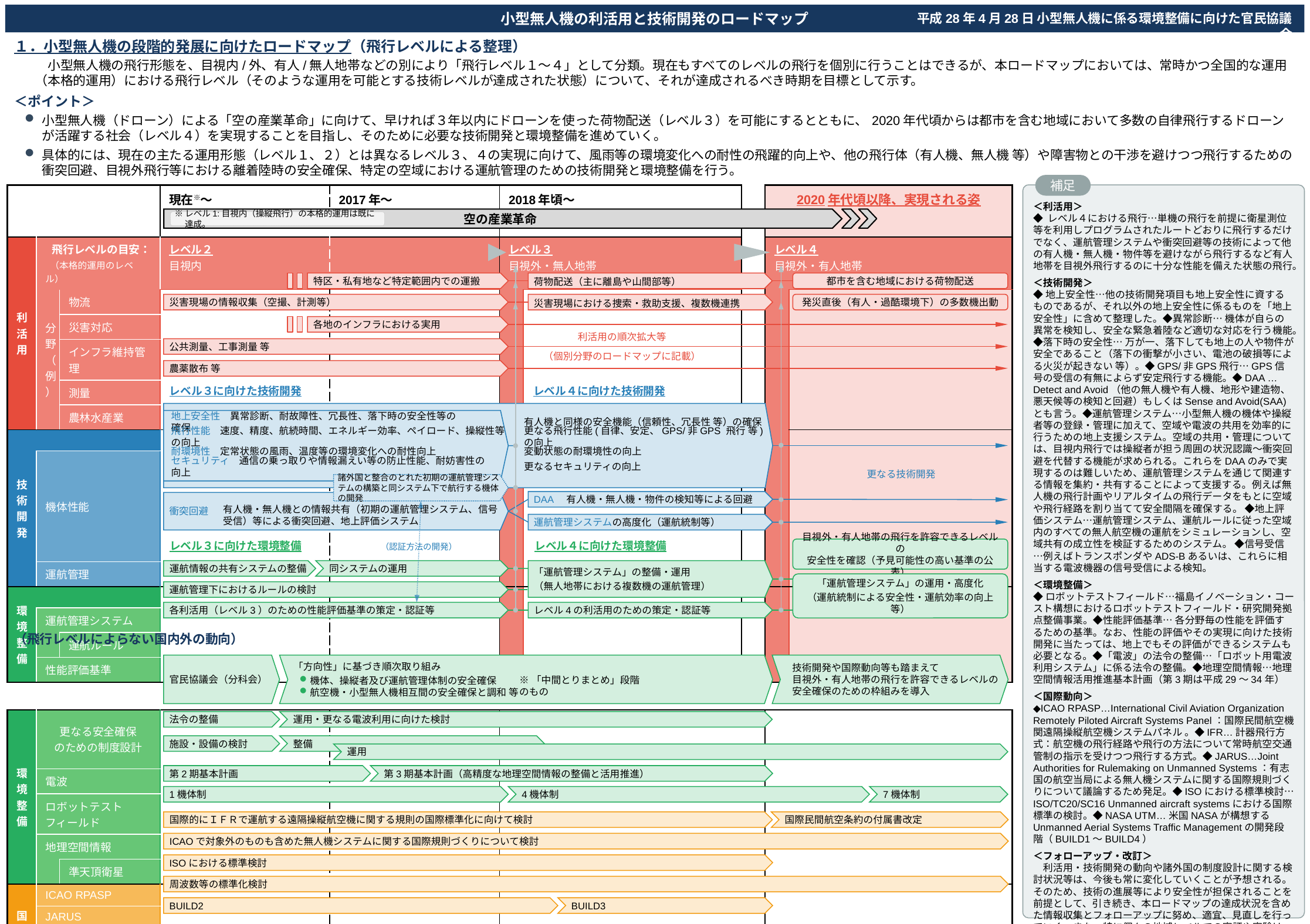

小型無人機の利活用と技術開発のロードマップ
平成28年4月28日 小型無人機に係る環境整備に向けた官民協議会
１．小型無人機の段階的発展に向けたロードマップ（飛行レベルによる整理）
　小型無人機の飛行形態を、目視内/外、有人/無人地帯などの別により「飛行レベル１～４」として分類。現在もすべてのレベルの飛行を個別に行うことはできるが、本ロードマップにおいては、常時かつ全国的な運用（本格的運用）における飛行レベル（そのような運用を可能とする技術レベルが達成された状態）について、それが達成されるべき時期を目標として示す。
＜ポイント＞
小型無人機（ドローン）による「空の産業革命」に向けて、早ければ３年以内にドローンを使った荷物配送（レベル３）を可能にするとともに、2020年代頃からは都市を含む地域において多数の自律飛行するドローンが活躍する社会（レベル４）を実現することを目指し、そのために必要な技術開発と環境整備を進めていく。
具体的には、現在の主たる運用形態（レベル１、２）とは異なるレベル３、４の実現に向けて、風雨等の環境変化への耐性の飛躍的向上や、他の飛行体（有人機、無人機 等）や障害物との干渉を避けつつ飛行するための衝突回避、目視外飛行等における離着陸時の安全確保、特定の空域における運航管理のための技術開発と環境整備を行う。
補足
＜利活用＞
◆ レベル４における飛行…単機の飛行を前提に衛星測位等を利用しプログラムされたルートどおりに飛行するだけでなく、運航管理システムや衝突回避等の技術によって他の有人機・無人機・物件等を避けながら飛行するなど有人地帯を目視外飛行するのに十分な性能を備えた状態の飛行。
＜技術開発＞
◆地上安全性…他の技術開発項目も地上安全性に資するものであるが、それ以外の地上安全性に係るものを「地上安全性」に含めて整理した。◆異常診断… 機体が自らの異常を検知し、安全な緊急着陸など適切な対応を行う機能。◆落下時の安全性… 万が一、落下しても地上の人や物件が安全であること（落下の衝撃が小さい、電池の破損等による火災が起きない 等）。◆GPS/非GPS飛行…GPS信号の受信の有無によらず安定飛行する機能。◆DAA … Detect and Avoid（他の無人機や有人機、地形や建造物、悪天候等の検知と回避）もしくはSense and Avoid(SAA)とも言う。◆運航管理システム…小型無人機の機体や操縦者等の登録・管理に加えて、空域や電波の共用を効率的に行うための地上支援システム。空域の共用・管理については、目視内飛行では操縦者が担う周囲の状況認識～衝突回避を代替する機能が求められる。これらをDAAのみで実現するのは難しいため、運航管理システムを通じて関連する情報を集約・共有することによって支援する。例えば無人機の飛行計画やリアルタイムの飛行データをもとに空域や飛行経路を割り当てて安全間隔を確保する。 ◆地上評価システム…運航管理システム、運航ルールに従った空域内のすべての無人航空機の運航をシミュレーションし、空域共有の成立性を検証するためのシステム。 ◆信号受信…例えばトランスポンダやADS-Bあるいは、これらに相当する電波機器の信号受信による検知。
＜環境整備＞
◆ロボットテストフィールド…福島イノベーション・コースト構想におけるロボットテストフィールド・研究開発拠点整備事業。◆性能評価基準… 各分野毎の性能を評価するための基準。なお、性能の評価やその実現に向けた技術開発に当たっては、地上でもその評価ができるシステムも必要となる。◆「電波」の法令の整備…「ロボット用電波利用システム」に係る法令の整備。◆地理空間情報…地理空間情報活用推進基本計画（第3期は平成29～34年）
＜国際動向＞
◆ICAO RPASP…International Civil Aviation Organization Remotely Piloted Aircraft Systems Panel：国際民間航空機関遠隔操縦航空機システムパネル 。◆IFR…計器飛行方式：航空機の飛行経路や飛行の方法について常時航空交通管制の指示を受けつつ飛行する方式。◆JARUS…Joint Authorities for Rulemaking on Unmanned Systems：有志国の航空当局による無人機システムに関する国際規則づくりについて議論するため発足。◆ISOにおける標準検討…ISO/TC20/SC16 Unmanned aircraft systemsにおける国際標準の検討。◆NASA UTM…米国NASAが構想するUnmanned Aerial Systems Traffic Managementの開発段階（BUILD1～BUILD4）
＜フォローアップ・改訂＞
　利活用・技術開発の動向や諸外国の制度設計に関する検討状況等は、今後も常に変化していくことが予想される。そのため、技術の進展等により安全性が担保されることを前提として、引き続き、本ロードマップの達成状況を含めた情報収集とフォローアップに努め、適宜、見直しを行っていく。また、特に個々の地域レベルでの実証や実験は、全国レベルの運用に先行する場合も遺漏なく対応できるような制度設計とする。

|  |  |  | 現在※～ | 2017年～ | 2018年頃～ |  |  | 2020年代頃以降、実現される姿 |  |
| --- | --- | --- | --- | --- | --- | --- | --- | --- | --- |
|  |  |  |  |  |  |  |  |  |  |
| 利活用 | 飛行レベルの目安： （本格的運用のレベル） |  | レベル２ 目視内 |  | レベル３ 目視外・無人地帯 |  |  | レベル４ 目視外・有人地帯 |  |
|  | 分野（例） | 物流 |  |  |  |  |  |  |  |
|  |  | 災害対応 |  |  |  |  |  |  |  |
|  |  | インフラ維持管理 |  |  |  |  |  |  |  |
|  |  | 測量 |  |  |  |  |  |  |  |
|  |  | 農林水産業 |  |  |  |  |  |  |  |
| 技術開発 |  |  |  |  |  |  |  |  |  |
|  | 機体性能 |  |  |  |  |  |  |  |  |
|  | 運航管理 |  |  |  |  |  |  |  |  |
| 環境整備 |  |  |  |  |  |  |  |  |  |
|  | 運航管理システム |  |  |  |  |  |  |  |  |
|  |  | 運航ルール |  |  |  |  |  |  |  |
|  | 性能評価基準 |  |  |  |  |  |  |  |  |
|  |  |  |  |  |  |  |  |  |  |
| 環境整備 | 更なる安全確保 のための制度設計 |  |  |  |  |  |  |  |  |
|  | 電波 |  |  |  |  |  |  |  |  |
|  | ロボットテストフィールド |  |  |  |  |  |  |  |  |
|  | 地理空間情報 |  |  |  |  |  |  |  |  |
|  |  | 準天頂衛星 |  |  |  |  |  |  |  |
| 国際動向 | ICAO RPASP |  |  |  |  |  |  |  |  |
|  | JARUS |  |  |  |  |  |  |  |  |
|  | ISO |  |  |  |  |  |  |  |  |
|  | ITU |  |  |  |  |  |  |  |  |
|  | NASA UTM |  |  |  |  |  |  |  |  |
空の産業革命

※レベル1:目視内（操縦飛行）の本格的運用は既に達成。

特区・私有地など特定範囲内での運搬
荷物配送（主に離島や山間部等）
都市を含む地域における荷物配送
災害現場の情報収集（空撮、計測等）
災害現場における捜索・救助支援、複数機連携
発災直後（有人・過酷環境下）の多数機出動

各地のインフラにおける実用
利活用の順次拡大等
（個別分野のロードマップに記載）
公共測量、工事測量 等
農薬散布 等
レベル３に向けた技術開発
レベル４に向けた技術開発

地上安全性　異常診断、耐故障性、冗長性、落下時の安全性等の確保
有人機と同様の安全機能（信頼性、冗長性 等）の確保
飛行性能　速度、精度、航続時間、エネルギー効率、ペイロード、操縦性等の向上
更なる飛行性能(自律、安定、GPS/非GPS 飛行 等)の向上
耐環境性　定常状態の風雨、温度等の環境変化への耐性向上
変動状態の耐環境性の向上
セキュリティ　通信の乗っ取りや情報漏えい等の防止性能、耐妨害性の向上
更なるセキュリティの向上
更なる技術開発
諸外国と整合のとれた初期の運航管理システムの構築と同システム下で航行する機体の開発
DAA　有人機・無人機・物件の検知等による回避
衝突回避
有人機・無人機との情報共有（初期の運航管理システム、信号受信）等による衝突回避、地上評価システム
運航管理システムの高度化（運航統制等）
レベル３に向けた環境整備
レベル４に向けた環境整備
目視外・有人地帯の飛行を許容できるレベルの
安全性を確認（予見可能性の高い基準の公表）
（認証方法の開発）
運航情報の共有システムの整備
同システムの運用
「運航管理システム」の整備・運用
（無人地帯における複数機の運航管理）
「運航管理システム」の運用・高度化
（運航統制による安全性・運航効率の向上等）
運航管理下におけるルールの検討
各利活用（レベル3）のための性能評価基準の策定・認証等
レベル4の利活用のための策定・認証等
（飛行レベルによらない国内外の動向）
官民協議会（分科会）
「方向性」に基づき順次取り組み
機体、操縦者及び運航管理体制の安全確保
航空機・小型無人機相互間の安全確保と調和 等
技術開発や国際動向等も踏まえて
目視外・有人地帯の飛行を許容できるレベルの
安全確保のための枠組みを導入
※「中間とりまとめ」段階のもの
法令の整備
運用・更なる電波利用に向けた検討
施設・設備の検討
整備
運用
第2期基本計画
第3期基本計画（高精度な地理空間情報の整備と活用推進）
1機体制
4機体制
7機体制
国際的にＩＦＲで運航する遠隔操縦航空機に関する規則の国際標準化に向けて検討
国際民間航空条約の付属書改定
ICAOで対象外のものも含めた無人機システムに関する国際規則づくりについて検討
ISOにおける標準検討
周波数等の標準化検討
BUILD2
BUILD3